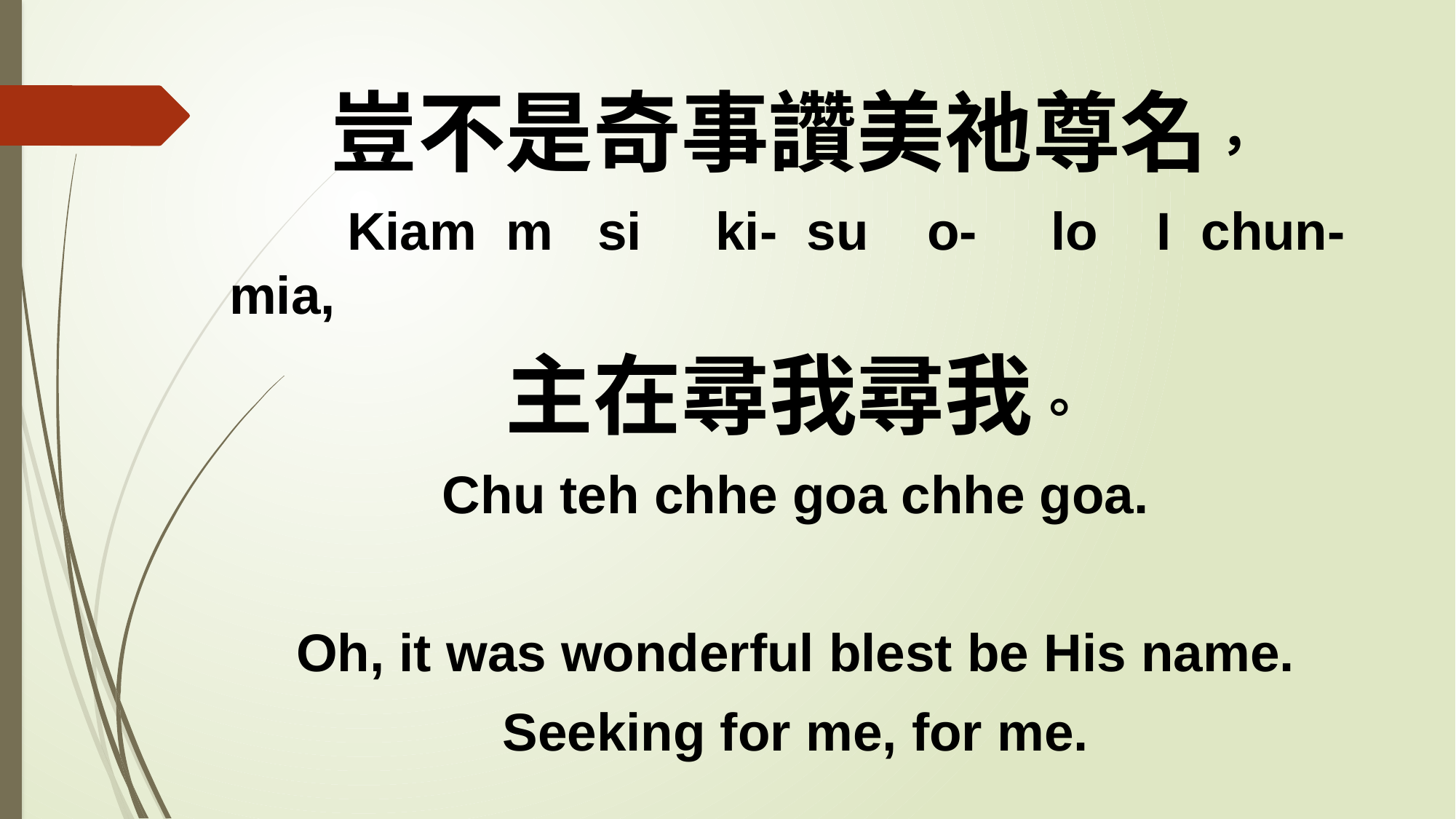

豈不是奇事讚美祂尊名，
        Kiam  m   si     ki-  su    o-     lo    I  chun-mia,
主在尋我尋我。
Chu teh chhe goa chhe goa.

Oh, it was wonderful blest be His name.
Seeking for me, for me.